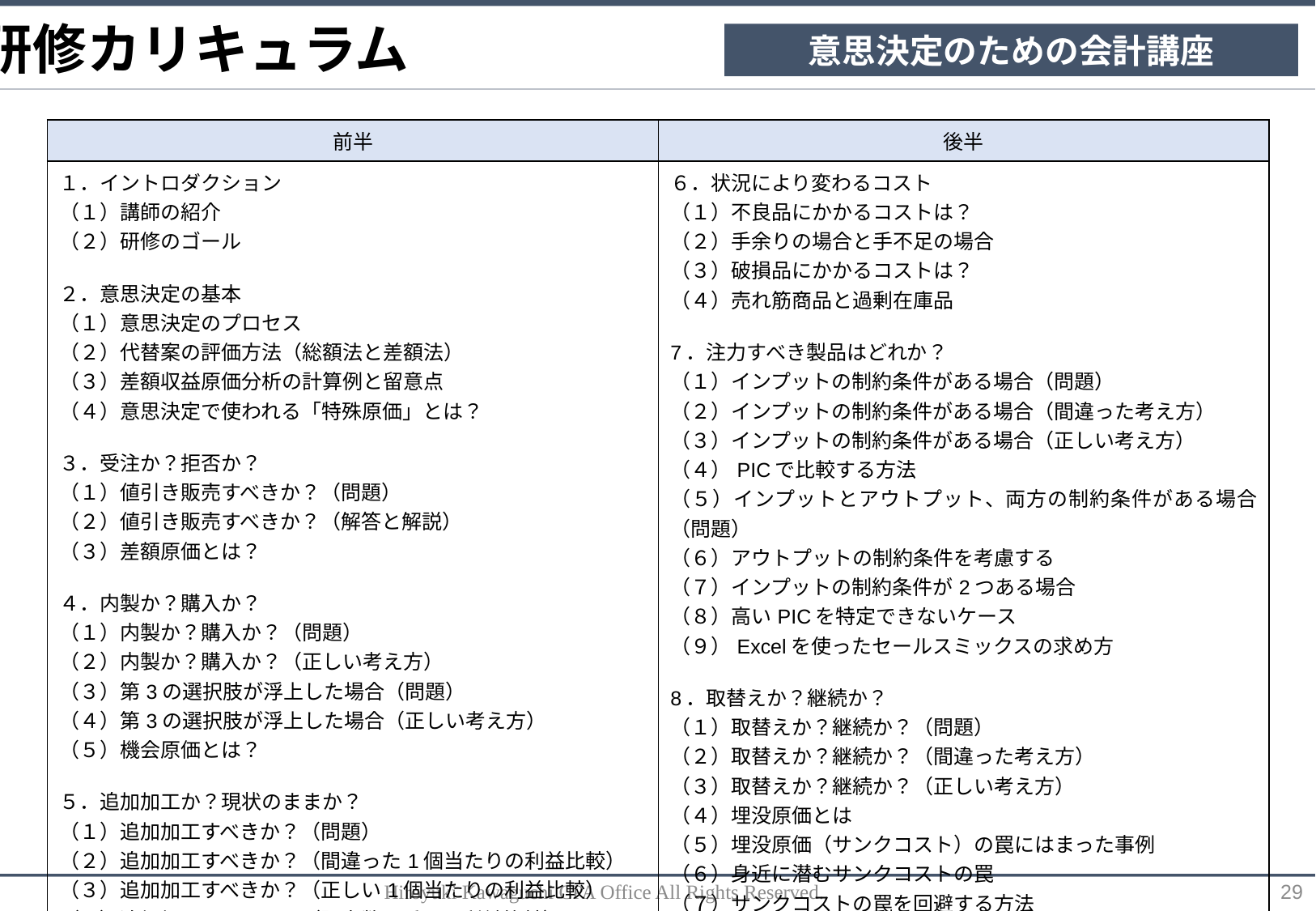

研修カリキュラム
意思決定のための会計講座
| 前半 | 後半 |
| --- | --- |
| １．イントロダクション （１）講師の紹介 （２）研修のゴール ２．意思決定の基本 （１）意思決定のプロセス （２）代替案の評価方法（総額法と差額法） （３）差額収益原価分析の計算例と留意点 （４）意思決定で使われる「特殊原価」とは？ ３．受注か？拒否か？ （１）値引き販売すべきか？（問題） （２）値引き販売すべきか？（解答と解説） （３）差額原価とは？ ４．内製か？購入か？ （１）内製か？購入か？（問題） （２）内製か？購入か？（正しい考え方） （３）第3の選択肢が浮上した場合（問題） （４）第3の選択肢が浮上した場合（正しい考え方） （５）機会原価とは？ ５．追加加工か？現状のままか？ （１）追加加工すべきか？（問題） （２）追加加工すべきか？（間違った1個当たりの利益比較） （３）追加加工すべきか？（正しい1個当たりの利益比較） （４）追加加工すべきか？（販売数を乗じた利益比較） （５）差額原価はどれ？ | ６．状況により変わるコスト （１）不良品にかかるコストは？ （２）手余りの場合と手不足の場合 （３）破損品にかかるコストは？ （４）売れ筋商品と過剰在庫品 7．注力すべき製品はどれか？ （１）インプットの制約条件がある場合（問題） （２）インプットの制約条件がある場合（間違った考え方） （３）インプットの制約条件がある場合（正しい考え方） （４）PICで比較する方法 （５）インプットとアウトプット、両方の制約条件がある場合（問題） （６）アウトプットの制約条件を考慮する （７）インプットの制約条件が2つある場合 （８）高いPICを特定できないケース （９）Excelを使ったセールスミックスの求め方 8．取替えか？継続か？ （１）取替えか？継続か？（問題） （２）取替えか？継続か？（間違った考え方） （３）取替えか？継続か？（正しい考え方） （４）埋没原価とは （５）埋没原価（サンクコスト）の罠にはまった事例 （６）身近に潜むサンクコストの罠 （７）サンクコストの罠を回避する方法 ９．まとめ ・本日の振り返り |
Hiroyuki Kawaguchi CPA Office All Rights Reserved.
29